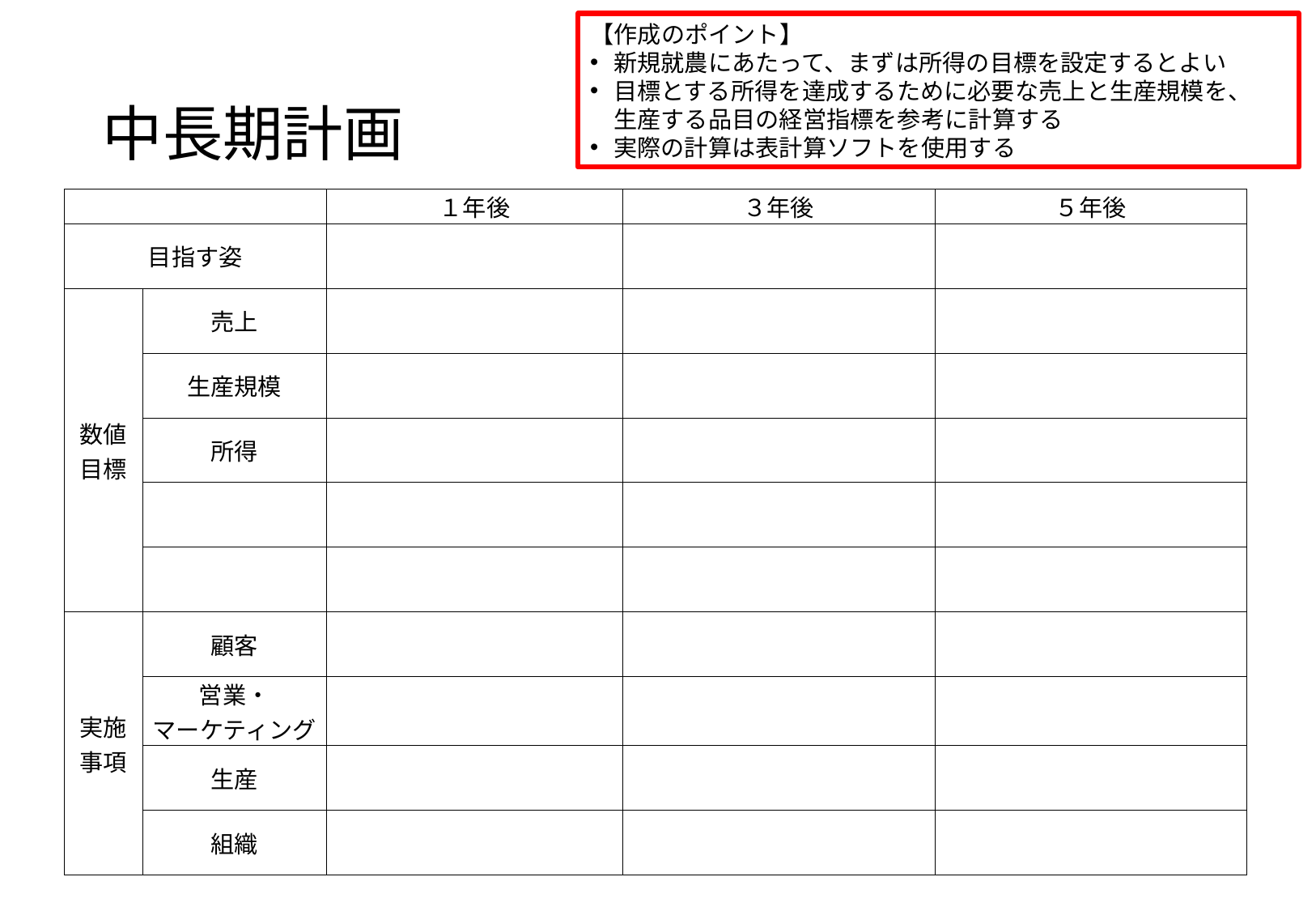

【作成のポイント】
新規就農にあたって、まずは所得の目標を設定するとよい
目標とする所得を達成するために必要な売上と生産規模を、
生産する品目の経営指標を参考に計算する
実際の計算は表計算ソフトを使用する
# 中長期計画
|  |  | １年後 | ３年後 | ５年後 |
| --- | --- | --- | --- | --- |
| 目指す姿 |  |  |  |  |
| 数値 目標 | 売上 |  |  |  |
|  | 生産規模 |  |  |  |
|  | 所得 |  |  |  |
|  |  |  |  |  |
|  |  |  |  |  |
| 実施 事項 | 顧客 |  |  |  |
|  | 営業・ マーケティング |  |  |  |
|  | 生産 |  |  |  |
|  | 組織 |  |  |  |